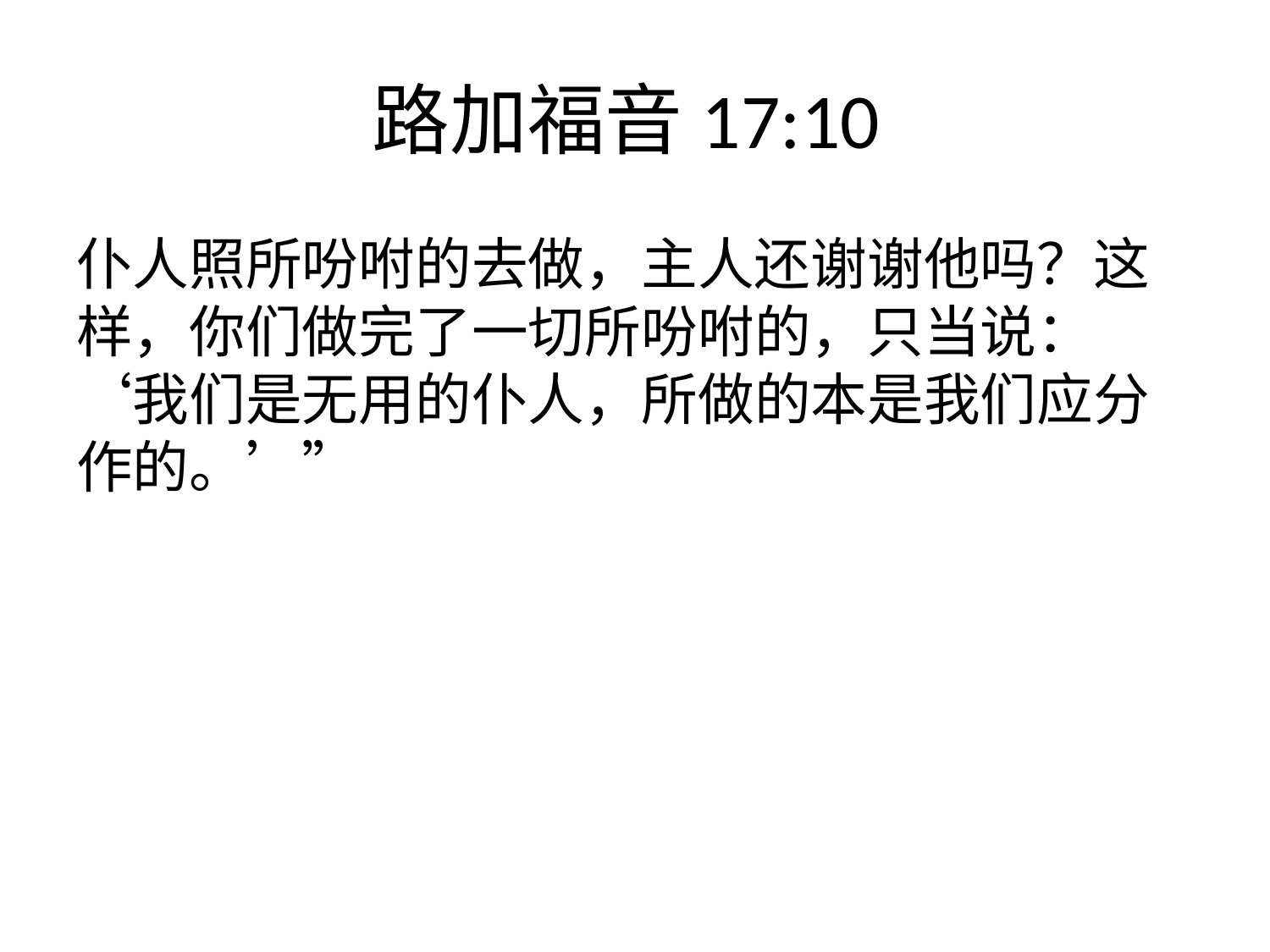

# 路加福音17:10
仆人照所吩咐的去做，主人还谢谢他吗？这样，你们做完了一切所吩咐的，只当说：‘我们是无用的仆人，所做的本是我们应分作的。’”